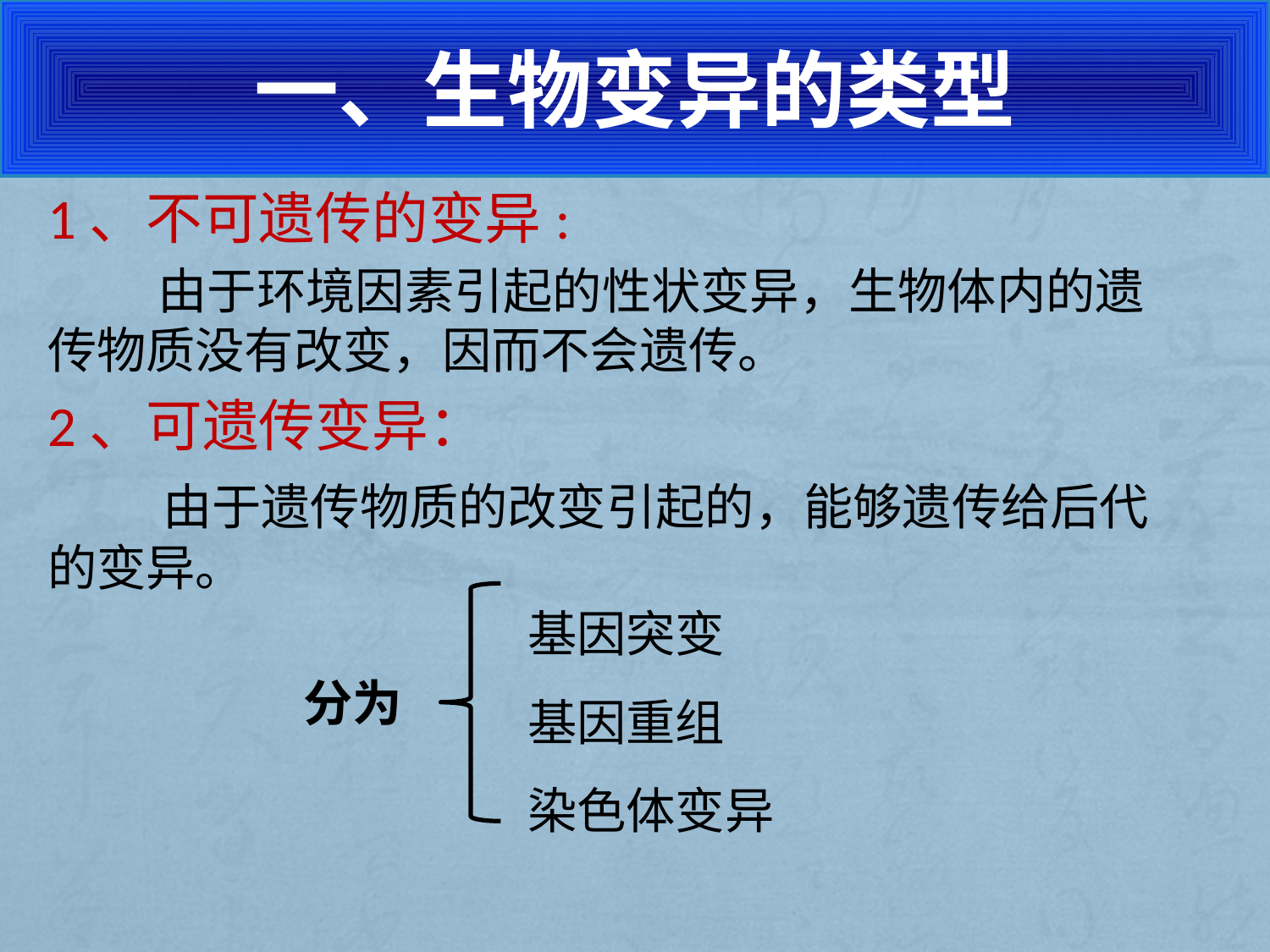

一、生物变异的类型
1、不可遗传的变异:
         由于环境因素引起的性状变异，生物体内的遗传物质没有改变，因而不会遗传。
2、可遗传变异：
        由于遗传物质的改变引起的，能够遗传给后代的变异。
基因突变
基因重组
染色体变异

分为